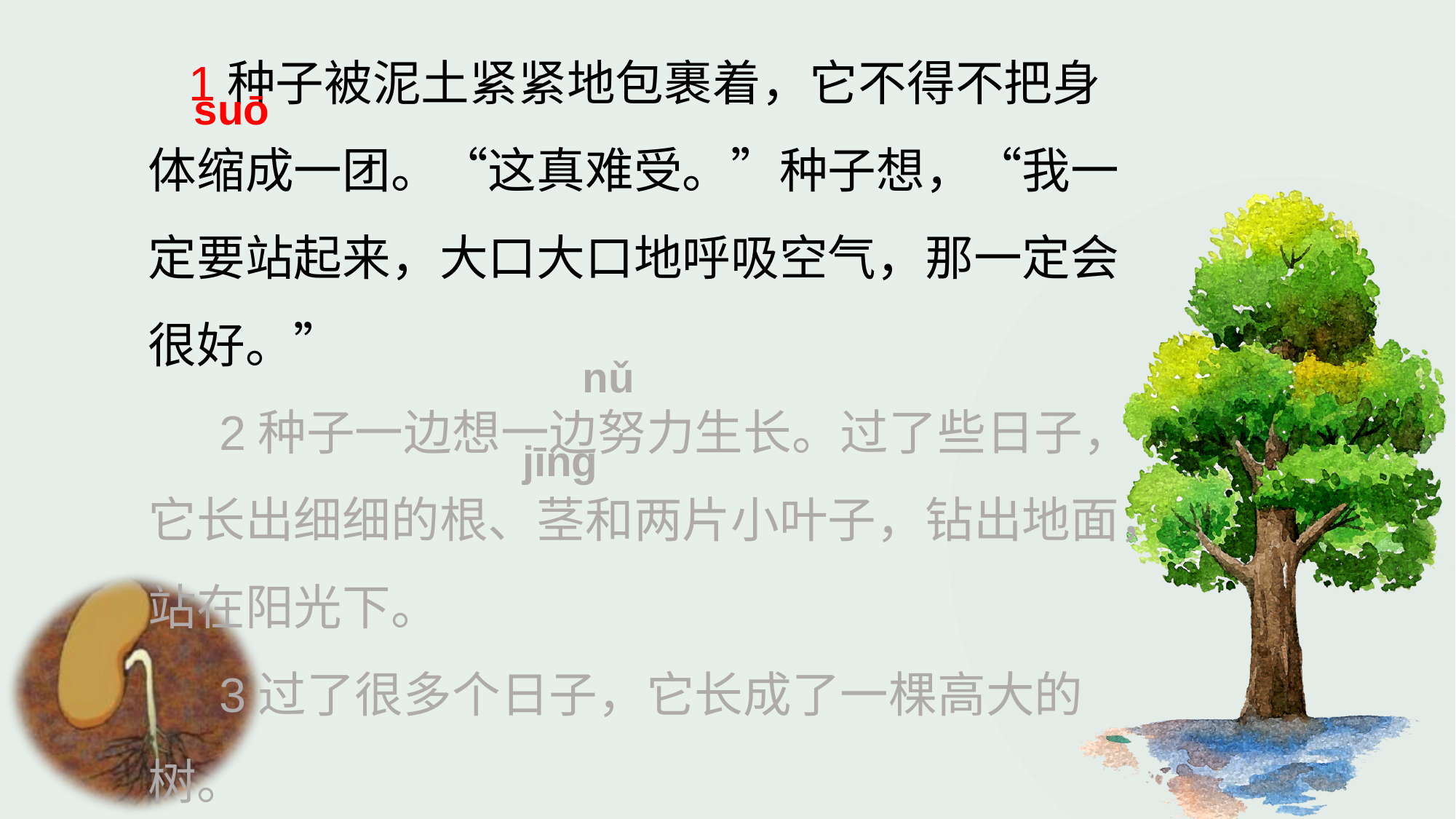

1种子被泥土紧紧地包裹着，它不得不把身体缩成一团。“这真难受。”种子想，“我一定要站起来，大口大口地呼吸空气，那一定会很好。”
　 2种子一边想一边努力生长。过了些日子，它长出细细的根、茎和两片小叶子，钻出地面，站在阳光下。
　 3过了很多个日子，它长成了一棵高大的树。
suō

nǔ
jīng